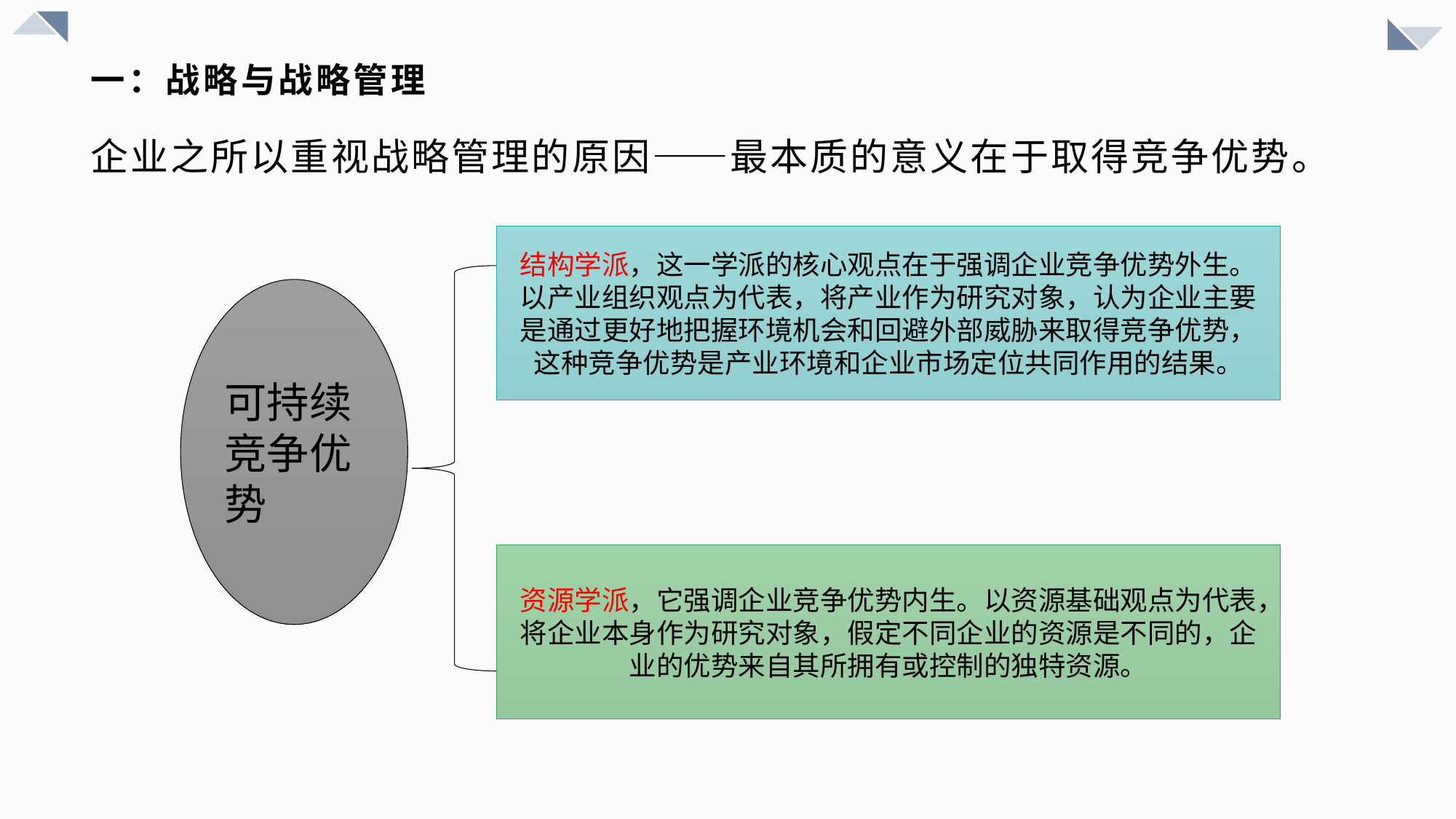

# 一：战略与战略管理
企业之所以重视战略管理的原因——最本质的意义在于取得竞争优势。

结构学派，这一学派的核心观点在于强调企业竞争优势外生。以产业组织观点为代表，将产业作为研究对象，认为企业主要是通过更好地把握环境机会和回避外部威胁来取得竞争优势，这种竞争优势是产业环境和企业市场定位共同作用的结果。

可持续竞争优势
资源学派，它强调企业竞争优势内生。以资源基础观点为代表，将企业本身作为研究对象，假定不同企业的资源是不同的，企业的优势来自其所拥有或控制的独特资源。